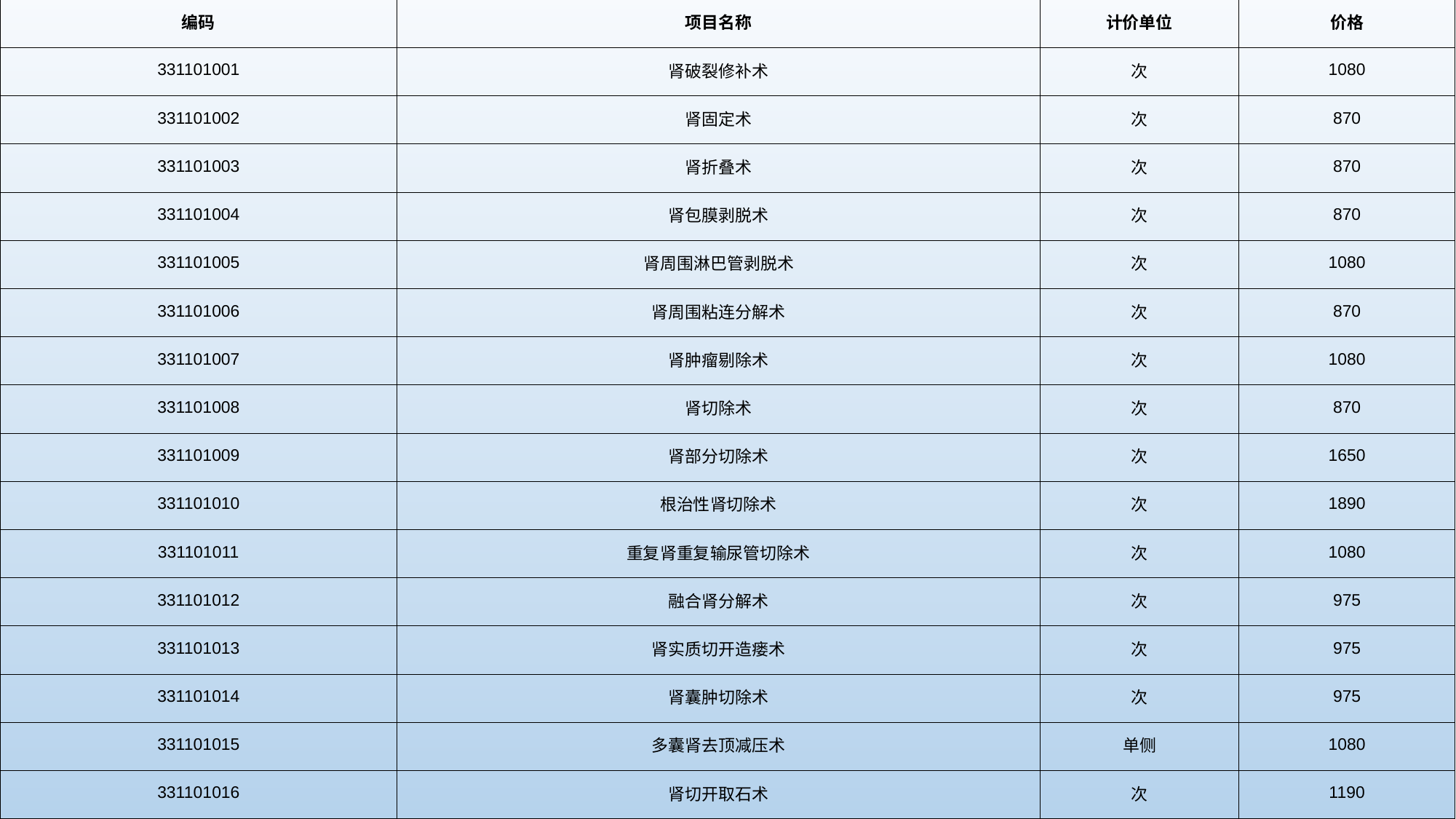

| 编码 | 项目名称 | 计价单位 | 价格 |
| --- | --- | --- | --- |
| 331101001 | 肾破裂修补术 | 次 | 1080 |
| 331101002 | 肾固定术 | 次 | 870 |
| 331101003 | 肾折叠术 | 次 | 870 |
| 331101004 | 肾包膜剥脱术 | 次 | 870 |
| 331101005 | 肾周围淋巴管剥脱术 | 次 | 1080 |
| 331101006 | 肾周围粘连分解术 | 次 | 870 |
| 331101007 | 肾肿瘤剔除术 | 次 | 1080 |
| 331101008 | 肾切除术 | 次 | 870 |
| 331101009 | 肾部分切除术 | 次 | 1650 |
| 331101010 | 根治性肾切除术 | 次 | 1890 |
| 331101011 | 重复肾重复输尿管切除术 | 次 | 1080 |
| 331101012 | 融合肾分解术 | 次 | 975 |
| 331101013 | 肾实质切开造瘘术 | 次 | 975 |
| 331101014 | 肾囊肿切除术 | 次 | 975 |
| 331101015 | 多囊肾去顶减压术 | 单侧 | 1080 |
| 331101016 | 肾切开取石术 | 次 | 1190 |